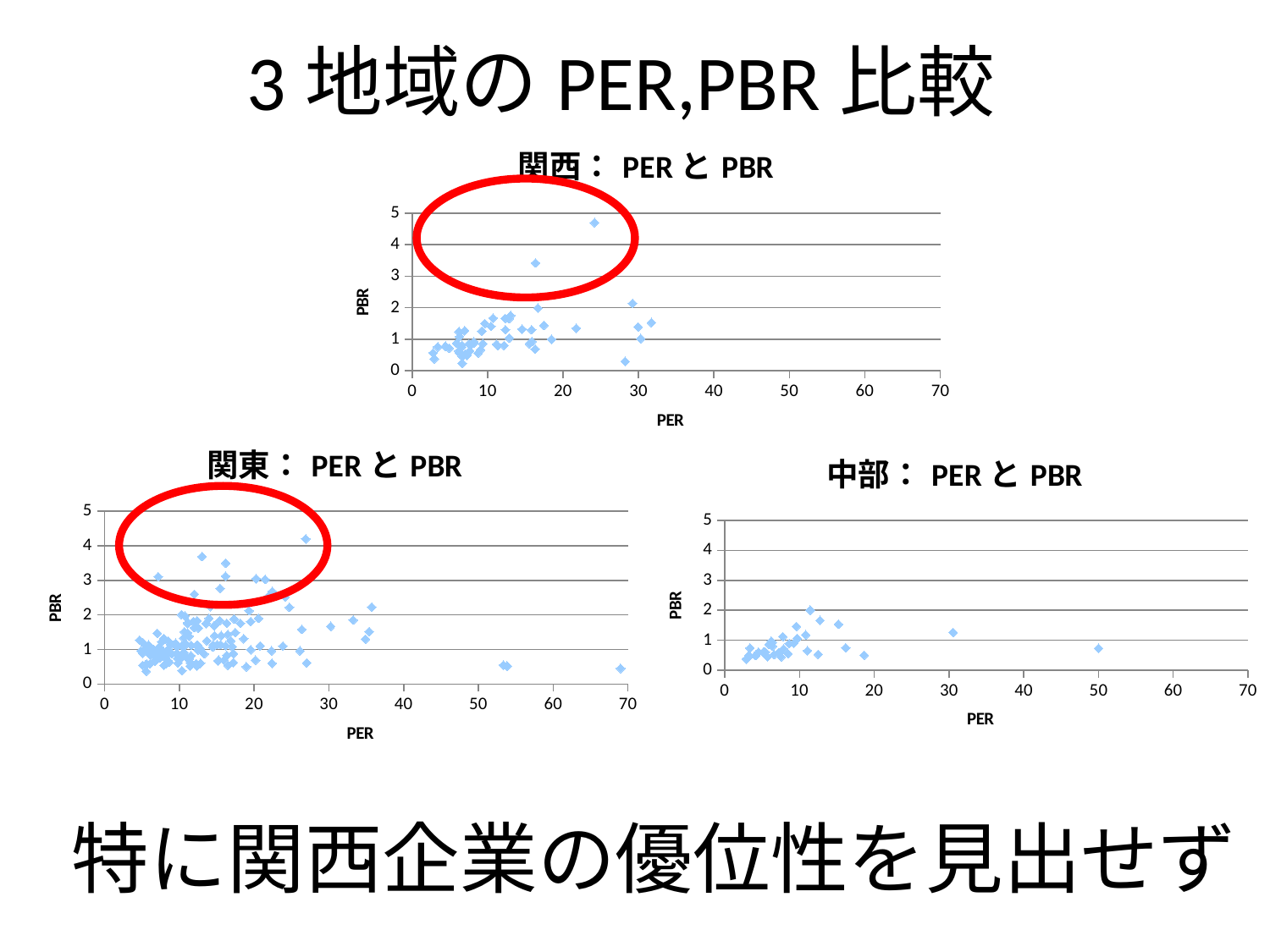

# 3地域のPER,PBR比較

### Chart: 関西：PERとPBR

| Category | PBR |
|---|---|

### Chart: 関東：PERとPBR

| Category | PBR |
|---|---|

### Chart: 中部：PERとPBR

| Category | PBR |
|---|---|
特に関西企業の優位性を見出せず